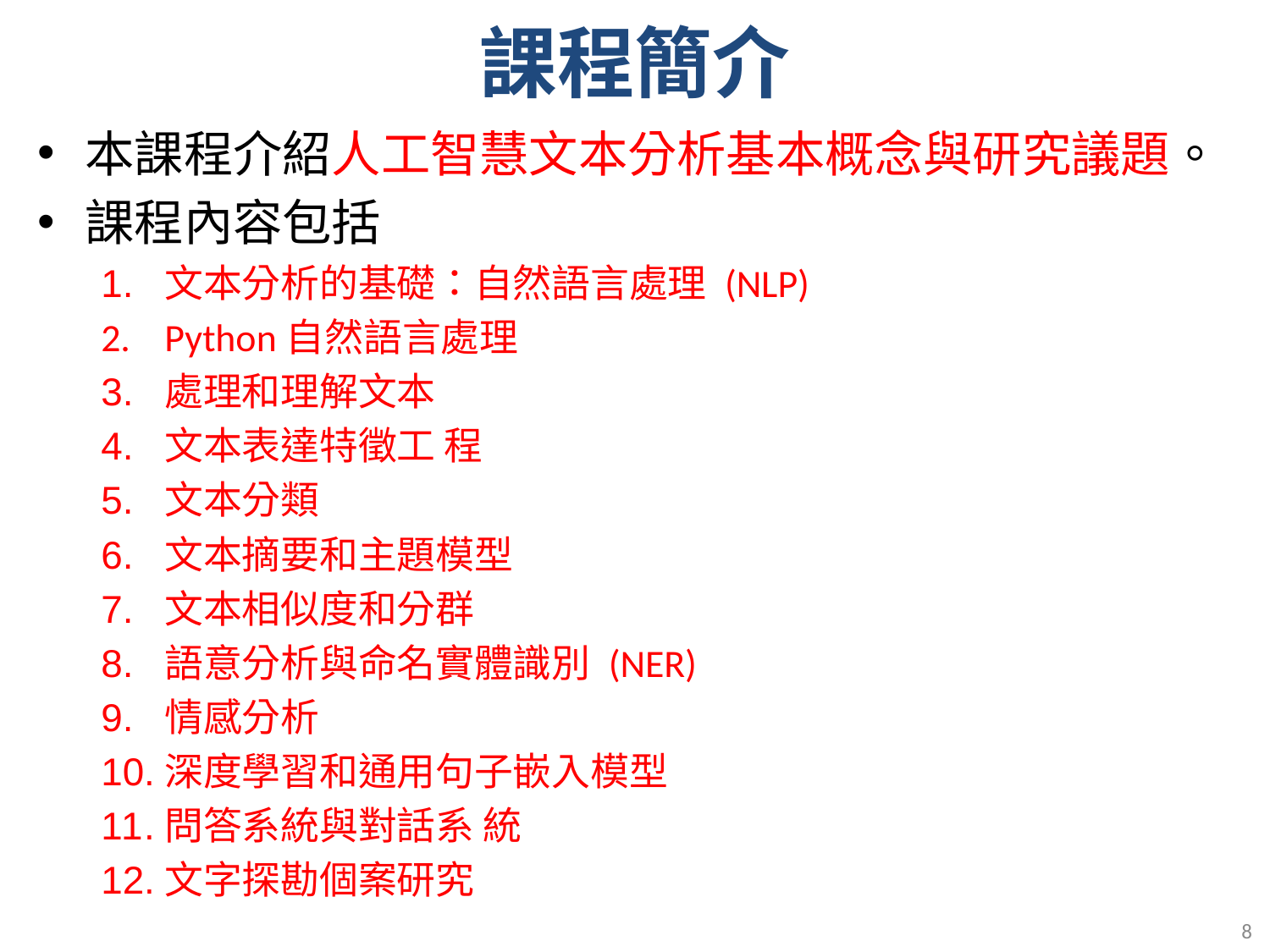

# 課程簡介
本課程介紹人工智慧文本分析基本概念與研究議題。
課程內容包括
文本分析的基礎：自然語言處理 (NLP)
Python自然語言處理
處理和理解文本
文本表達特徵工 程
文本分類
文本摘要和主題模型
文本相似度和分群
語意分析與命名實體識別 (NER)
情感分析
深度學習和通用句子嵌入模型
問答系統與對話系 統
文字探勘個案研究
8